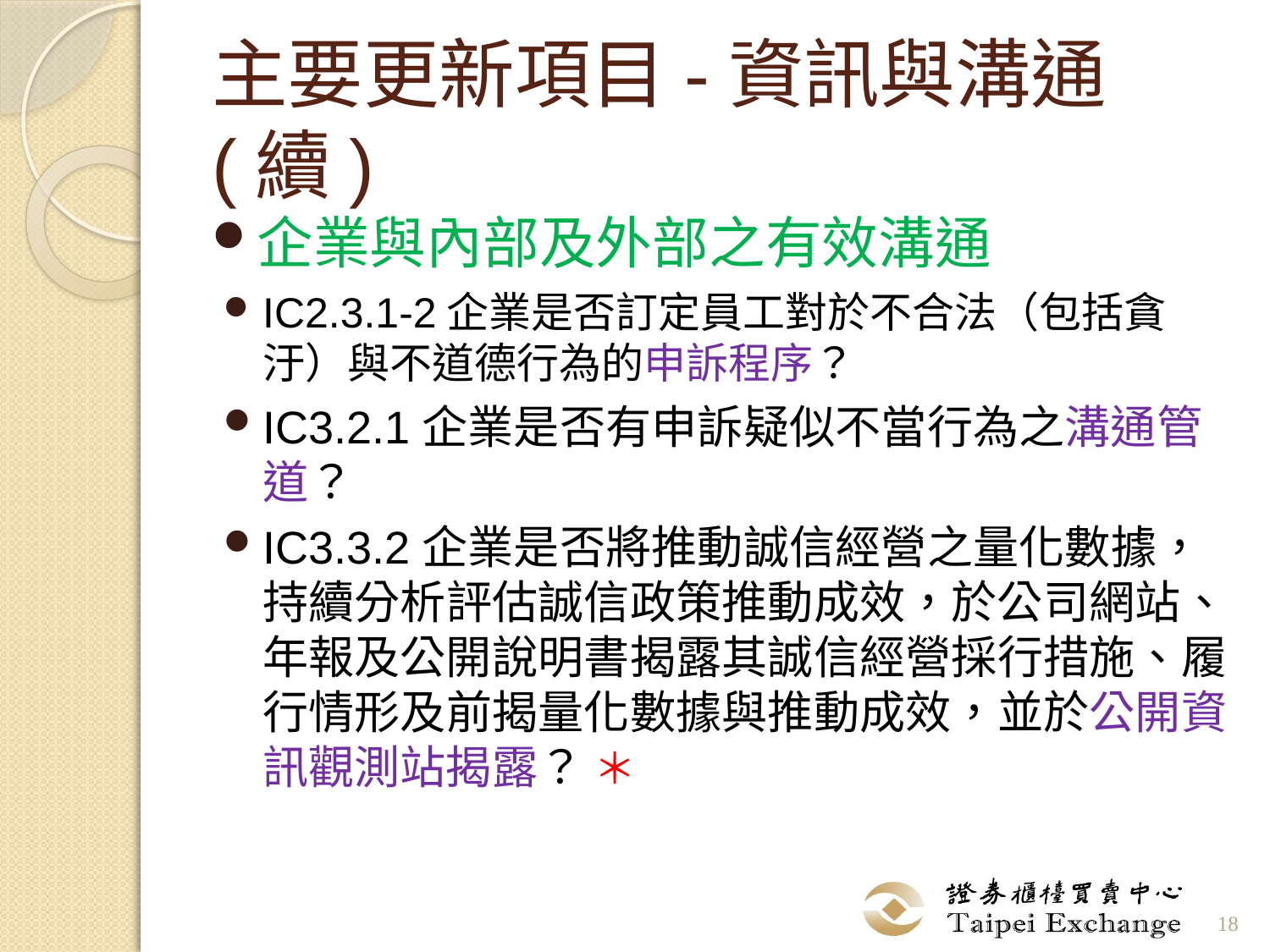

# 主要更新項目-資訊與溝通(續)
企業與內部及外部之有效溝通
IC2.3.1-2企業是否訂定員工對於不合法（包括貪汙）與不道德行為的申訴程序？
IC3.2.1企業是否有申訴疑似不當行為之溝通管道？
IC3.3.2企業是否將推動誠信經營之量化數據，持續分析評估誠信政策推動成效，於公司網站、年報及公開說明書揭露其誠信經營採行措施、履行情形及前揭量化數據與推動成效，並於公開資訊觀測站揭露？ ＊

18